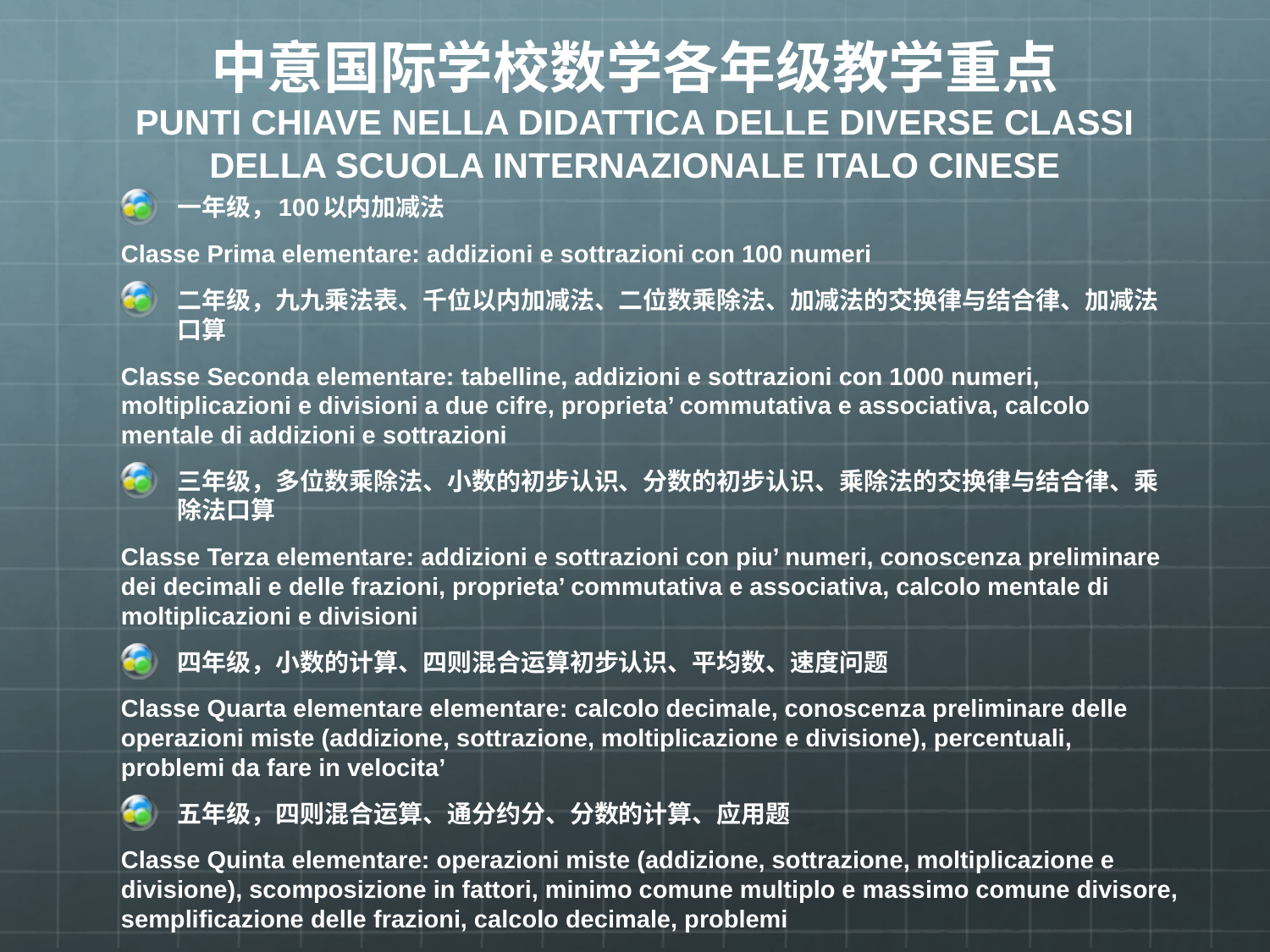

# 中意国际学校数学各年级教学重点 PUNTI CHIAVE NELLA DIDATTICA DELLE DIVERSE CLASSI DELLA SCUOLA INTERNAZIONALE ITALO CINESE
一年级，100以内加减法
Classe Prima elementare: addizioni e sottrazioni con 100 numeri
二年级，九九乘法表、千位以内加减法、二位数乘除法、加减法的交换律与结合律、加减法口算
Classe Seconda elementare: tabelline, addizioni e sottrazioni con 1000 numeri, moltiplicazioni e divisioni a due cifre, proprieta’ commutativa e associativa, calcolo mentale di addizioni e sottrazioni
三年级，多位数乘除法、小数的初步认识、分数的初步认识、乘除法的交换律与结合律、乘除法口算
Classe Terza elementare: addizioni e sottrazioni con piu’ numeri, conoscenza preliminare dei decimali e delle frazioni, proprieta’ commutativa e associativa, calcolo mentale di moltiplicazioni e divisioni
四年级，小数的计算、四则混合运算初步认识、平均数、速度问题
Classe Quarta elementare elementare: calcolo decimale, conoscenza preliminare delle operazioni miste (addizione, sottrazione, moltiplicazione e divisione), percentuali, problemi da fare in velocita’
五年级，四则混合运算、通分约分、分数的计算、应用题
Classe Quinta elementare: operazioni miste (addizione, sottrazione, moltiplicazione e divisione), scomposizione in fattori, minimo comune multiplo e massimo comune divisore, semplificazione delle frazioni, calcolo decimale, problemi